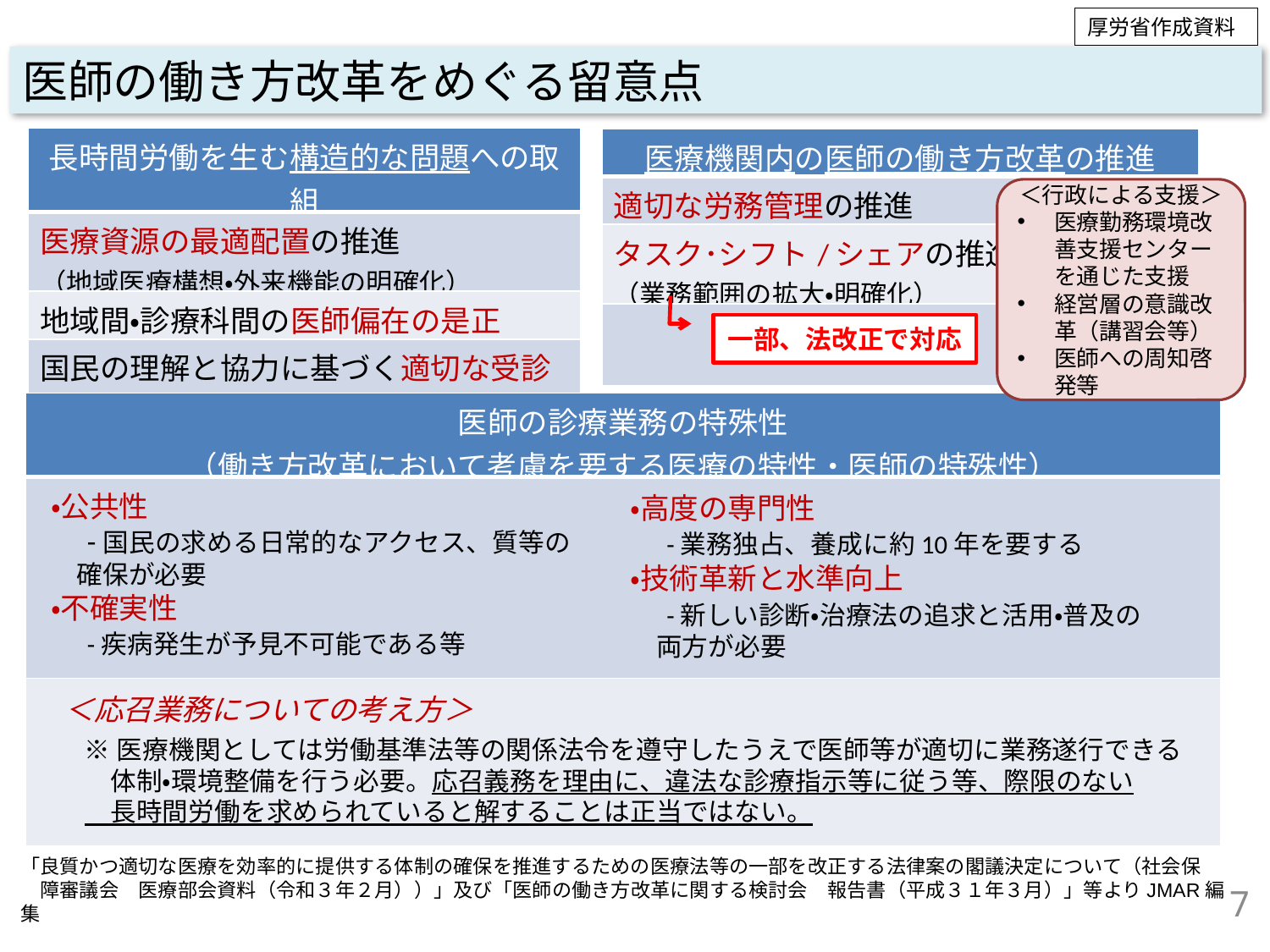

厚労省作成資料
医師の働き方改革をめぐる留意点
| 長時間労働を生む構造的な問題への取組 |
| --- |
| 医療資源の最適配置の推進 （地域医療構想・外来機能の明確化） |
| 地域間・診療科間の医師偏在の是正 |
| 国民の理解と協力に基づく適切な受診の推進 |
| 医療機関内の医師の働き方改革の推進 |
| --- |
| 適切な労務管理の推進 |
| タスク･シフト/シェアの推進 （業務範囲の拡大・明確化） |
|  |
＜行政による支援＞
医療勤務環境改善支援センターを通じた支援
経営層の意識改革（講習会等）
医師への周知啓発等
一部、法改正で対応
| 医師の診療業務の特殊性 （働き方改革において考慮を要する医療の特性・医師の特殊性） |
| --- |
|  |
|  |
・公共性
　-国民の求める日常的なアクセス、質等の
　確保が必要
・不確実性
　-疾病発生が予見不可能である等
・高度の専門性
　-業務独占、養成に約10年を要する
・技術革新と水準向上
　-新しい診断・治療法の追求と活用・普及の
　両方が必要
＜応召業務についての考え方＞
※医療機関としては労働基準法等の関係法令を遵守したうえで医師等が適切に業務遂行できる
　体制・環境整備を行う必要。応召義務を理由に、違法な診療指示等に従う等、際限のない
　長時間労働を求められていると解することは正当ではない。
「良質かつ適切な医療を効率的に提供する体制の確保を推進するための医療法等の一部を改正する法律案の閣議決定について（社会保
　障審議会　医療部会資料（令和３年２月））」及び「医師の働き方改革に関する検討会　報告書（平成３１年３月）」等よりJMAR編集

7